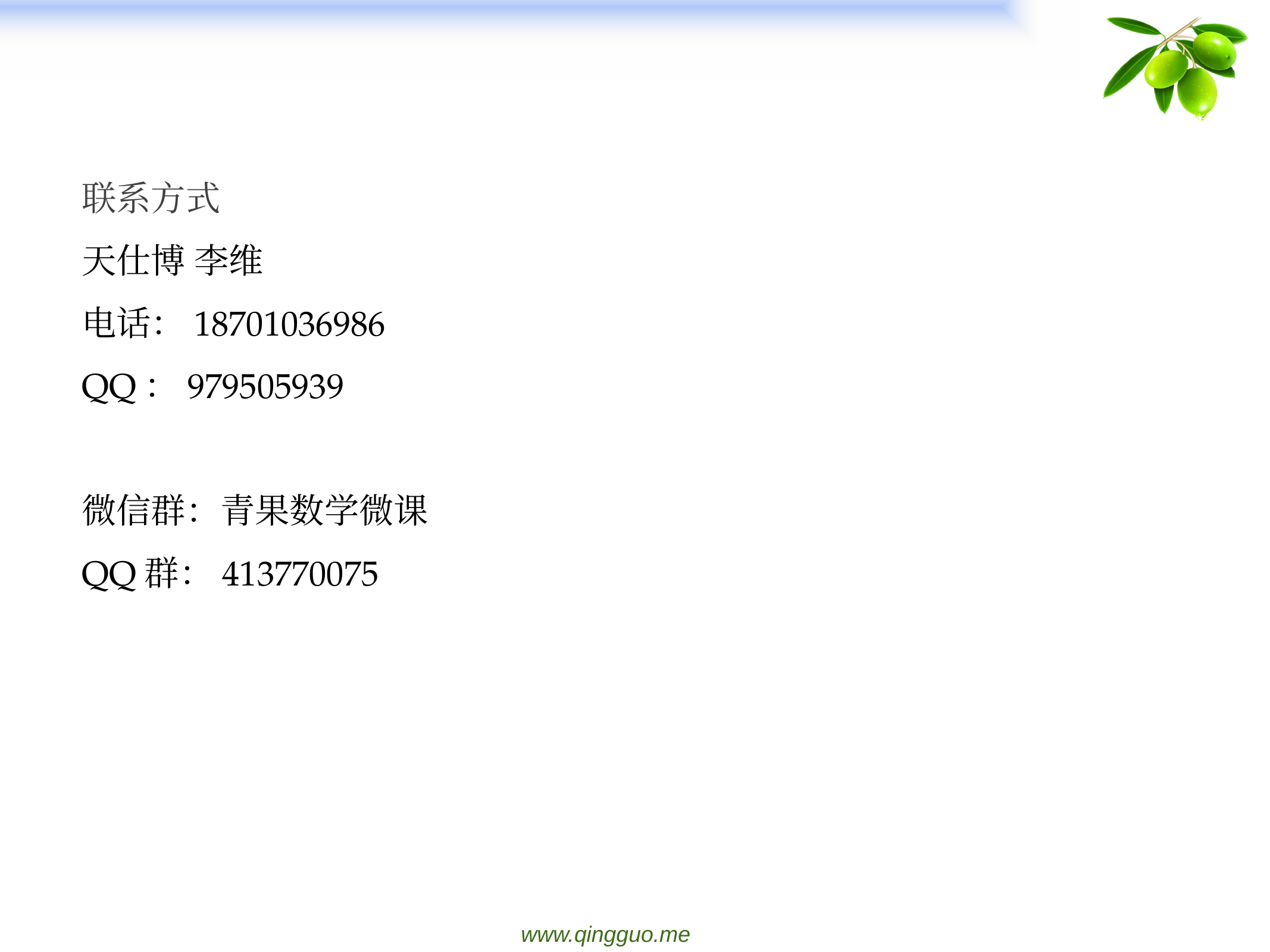

联系方式
天仕博 李维
电话：18701036986
QQ：979505939

微信群：青果数学微课
QQ群：413770075